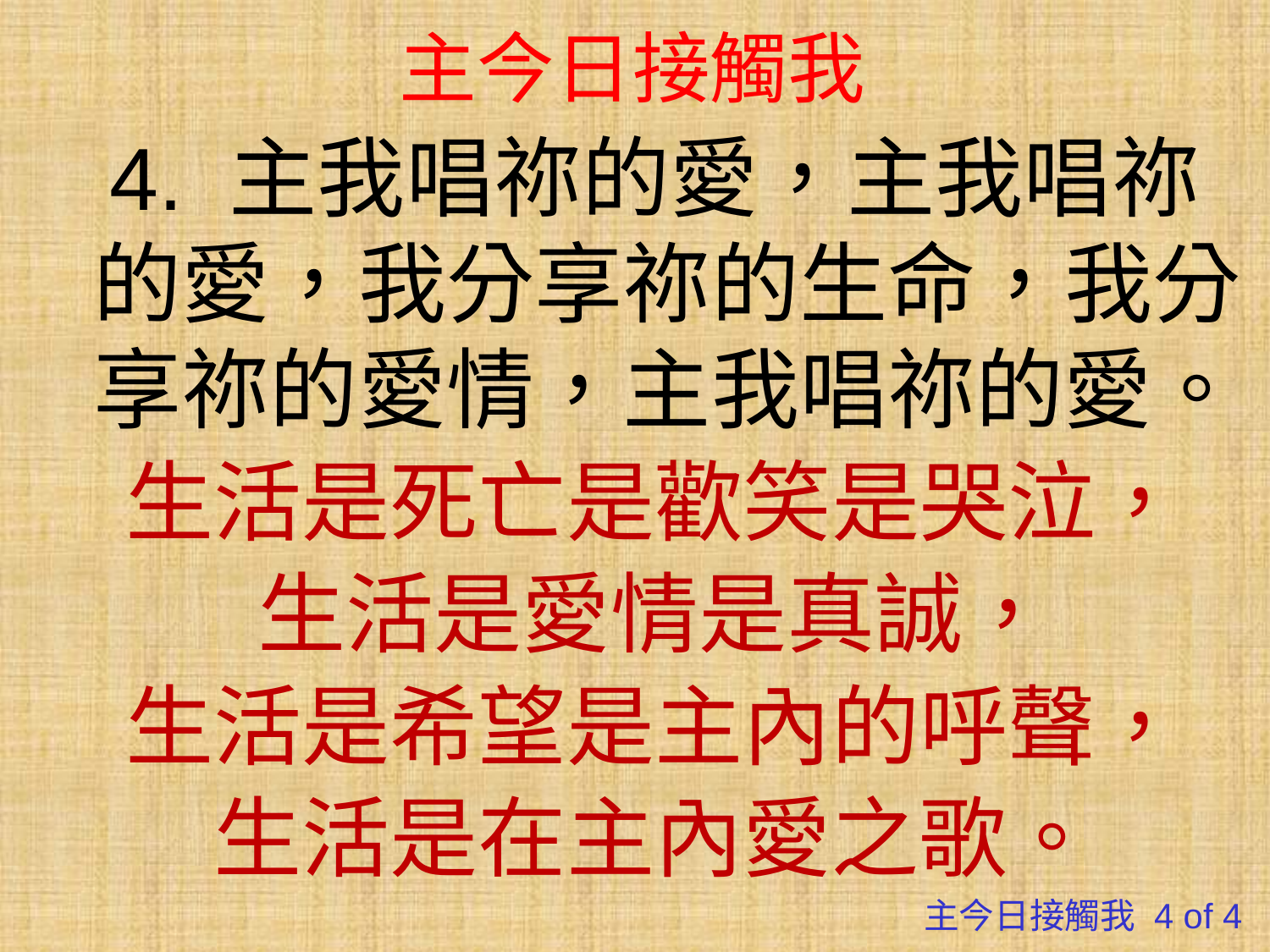

# 主今日接觸我
4. 主我唱祢的愛，主我唱祢的愛，我分享祢的生命，我分享祢的愛情，主我唱祢的愛。
生活是死亡是歡笑是哭泣，
生活是愛情是真誠，
生活是希望是主內的呼聲，
生活是在主內愛之歌。

主今日接觸我 4 of 4